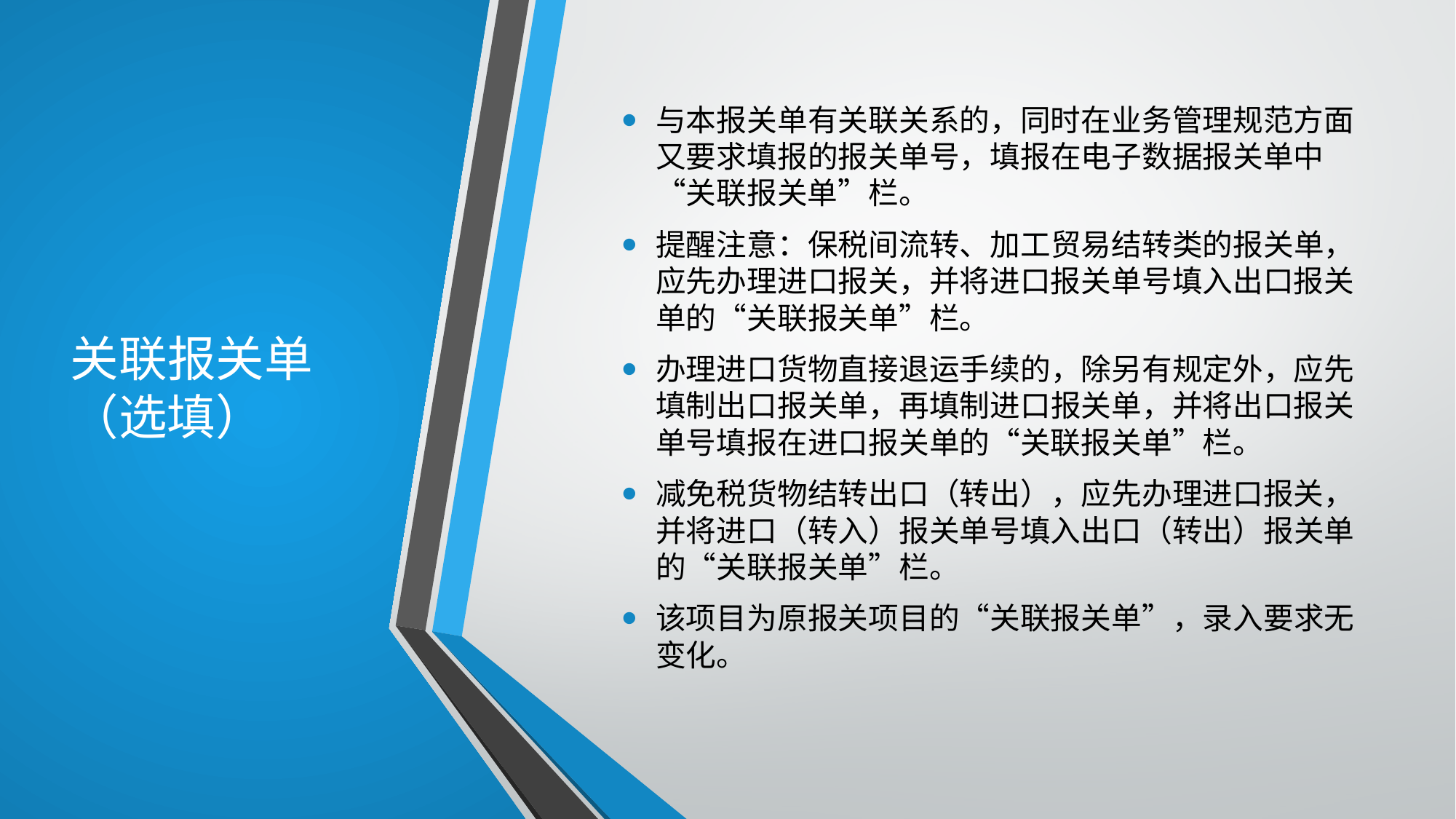

# 关联报关单（选填）
与本报关单有关联关系的，同时在业务管理规范方面又要求填报的报关单号，填报在电子数据报关单中“关联报关单”栏。
提醒注意：保税间流转、加工贸易结转类的报关单，应先办理进口报关，并将进口报关单号填入出口报关单的“关联报关单”栏。
办理进口货物直接退运手续的，除另有规定外，应先填制出口报关单，再填制进口报关单，并将出口报关单号填报在进口报关单的“关联报关单”栏。
减免税货物结转出口（转出），应先办理进口报关，并将进口（转入）报关单号填入出口（转出）报关单的“关联报关单”栏。
该项目为原报关项目的“关联报关单”，录入要求无变化。